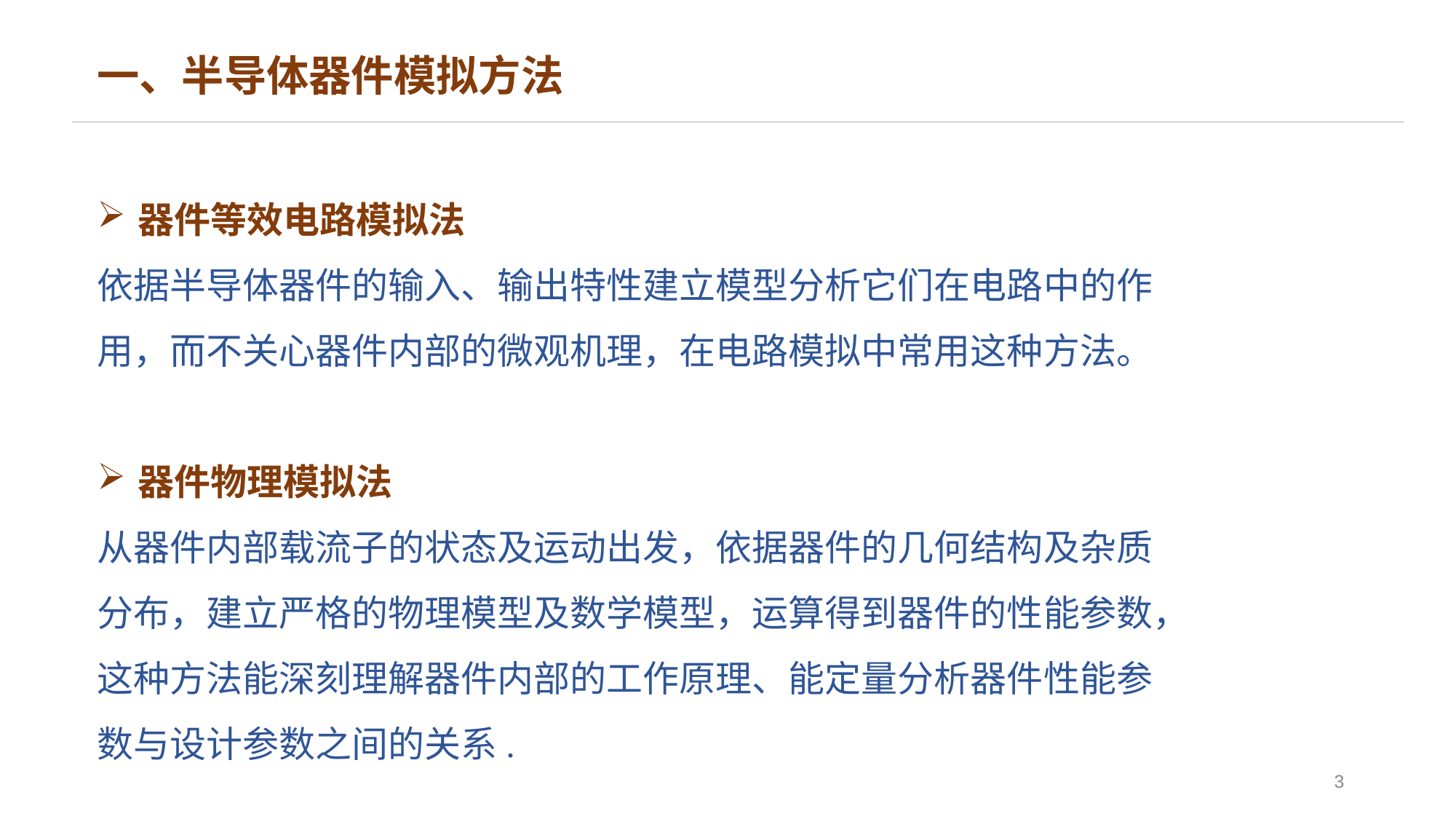

一、半导体器件模拟方法
器件等效电路模拟法
依据半导体器件的输入、输出特性建立模型分析它们在电路中的作用，而不关心器件内部的微观机理，在电路模拟中常用这种方法。

器件物理模拟法
从器件内部载流子的状态及运动出发，依据器件的几何结构及杂质分布，建立严格的物理模型及数学模型，运算得到器件的性能参数，这种方法能深刻理解器件内部的工作原理、能定量分析器件性能参数与设计参数之间的关系.
3